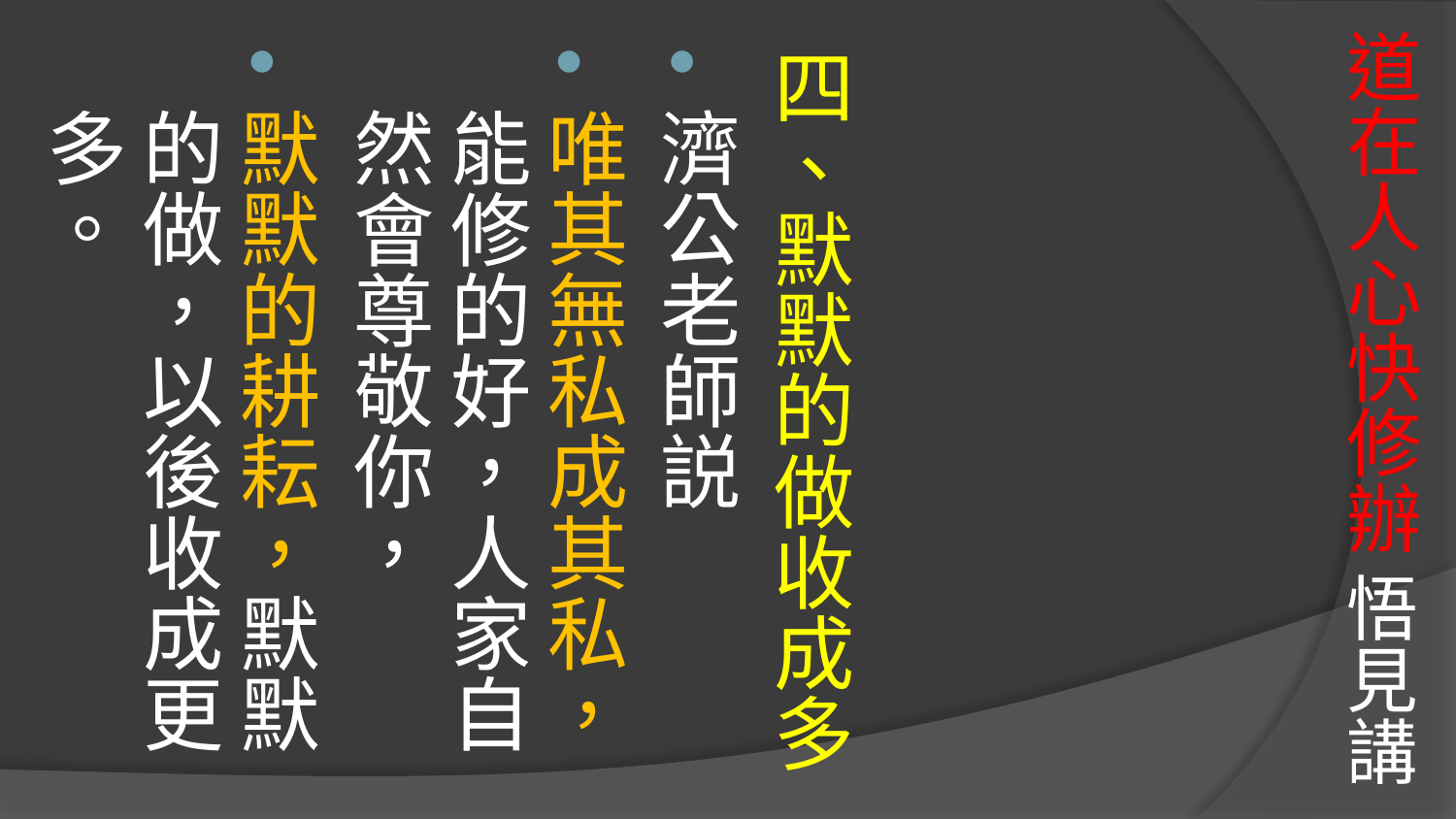

# 道在人心快修辦 悟見講
四、默默的做收成多
濟公老師説
唯其無私成其私，能修的好，人家自然會尊敬你，
默默的耕耘，默默的做，以後收成更多。